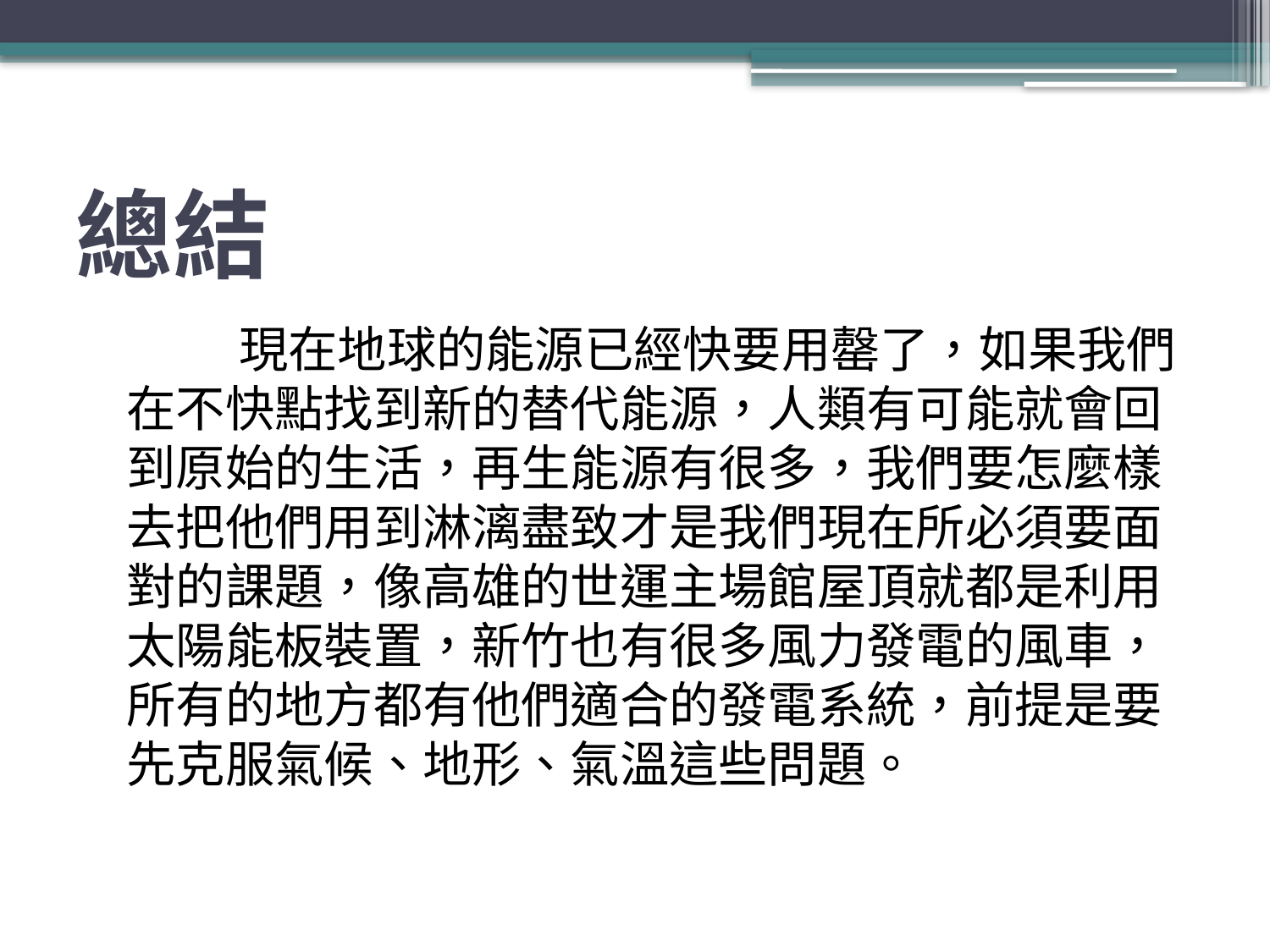

# 總結
　　　現在地球的能源已經快要用罄了，如果我們在不快點找到新的替代能源，人類有可能就會回到原始的生活，再生能源有很多，我們要怎麼樣去把他們用到淋漓盡致才是我們現在所必須要面對的課題，像高雄的世運主場館屋頂就都是利用太陽能板裝置，新竹也有很多風力發電的風車，所有的地方都有他們適合的發電系統，前提是要先克服氣候、地形、氣溫這些問題。